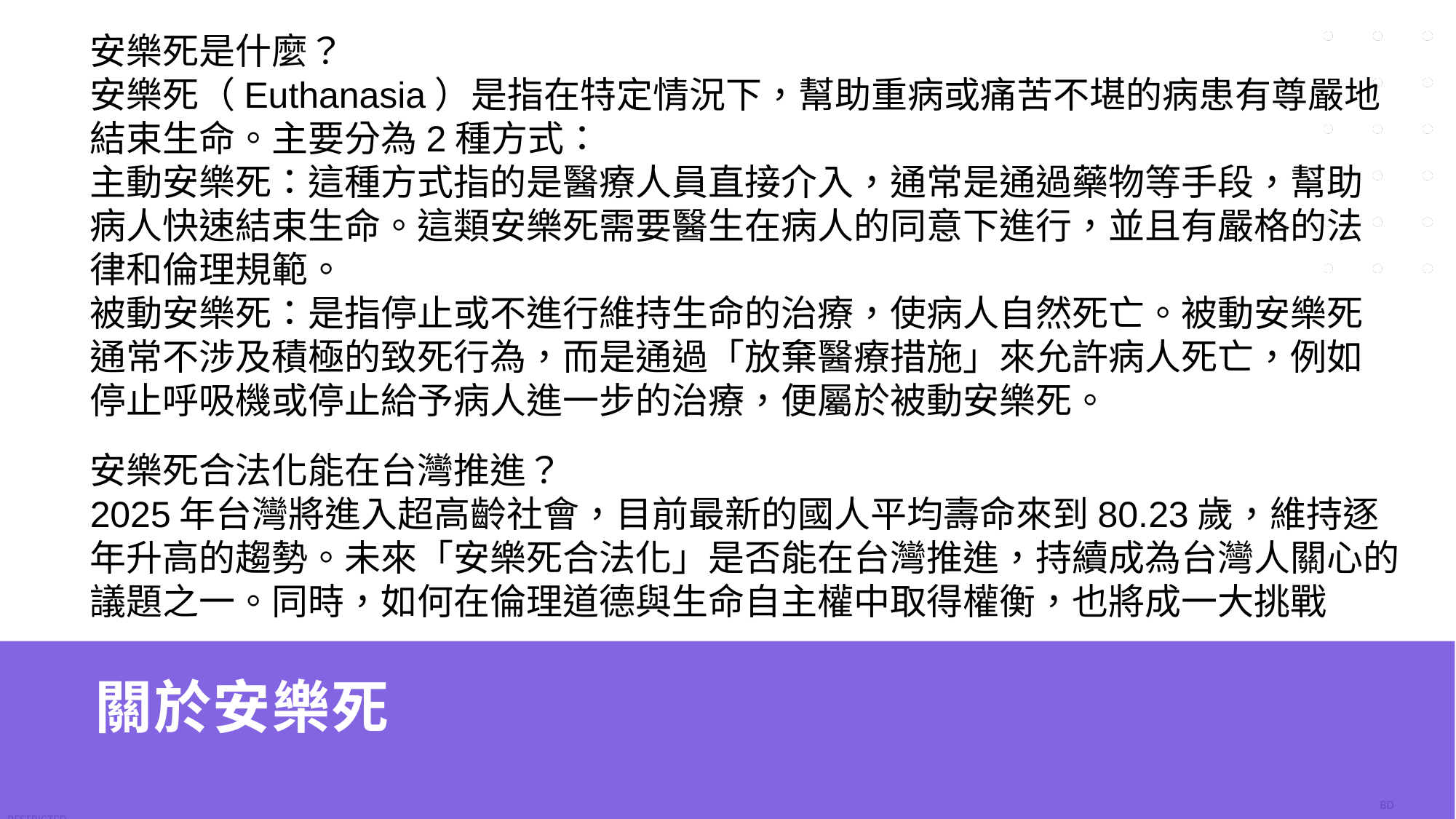

安樂死是什麼？
安樂死（Euthanasia）是指在特定情況下，幫助重病或痛苦不堪的病患有尊嚴地結束生命。主要分為2種方式：
主動安樂死：這種方式指的是醫療人員直接介入，通常是通過藥物等手段，幫助病人快速結束生命。這類安樂死需要醫生在病人的同意下進行，並且有嚴格的法律和倫理規範。
被動安樂死：是指停止或不進行維持生命的治療，使病人自然死亡。被動安樂死通常不涉及積極的致死行為，而是通過「放棄醫療措施」來允許病人死亡，例如停止呼吸機或停止給予病人進一步的治療，便屬於被動安樂死。

安樂死合法化能在台灣推進？
2025年台灣將進入超高齡社會，目前最新的國人平均壽命來到80.23歲，維持逐年升高的趨勢。未來「安樂死合法化」是否能在台灣推進，持續成為台灣人關心的議題之一。同時，如何在倫理道德與生命自主權中取得權衡，也將成一大挑戰

# 關於安樂死